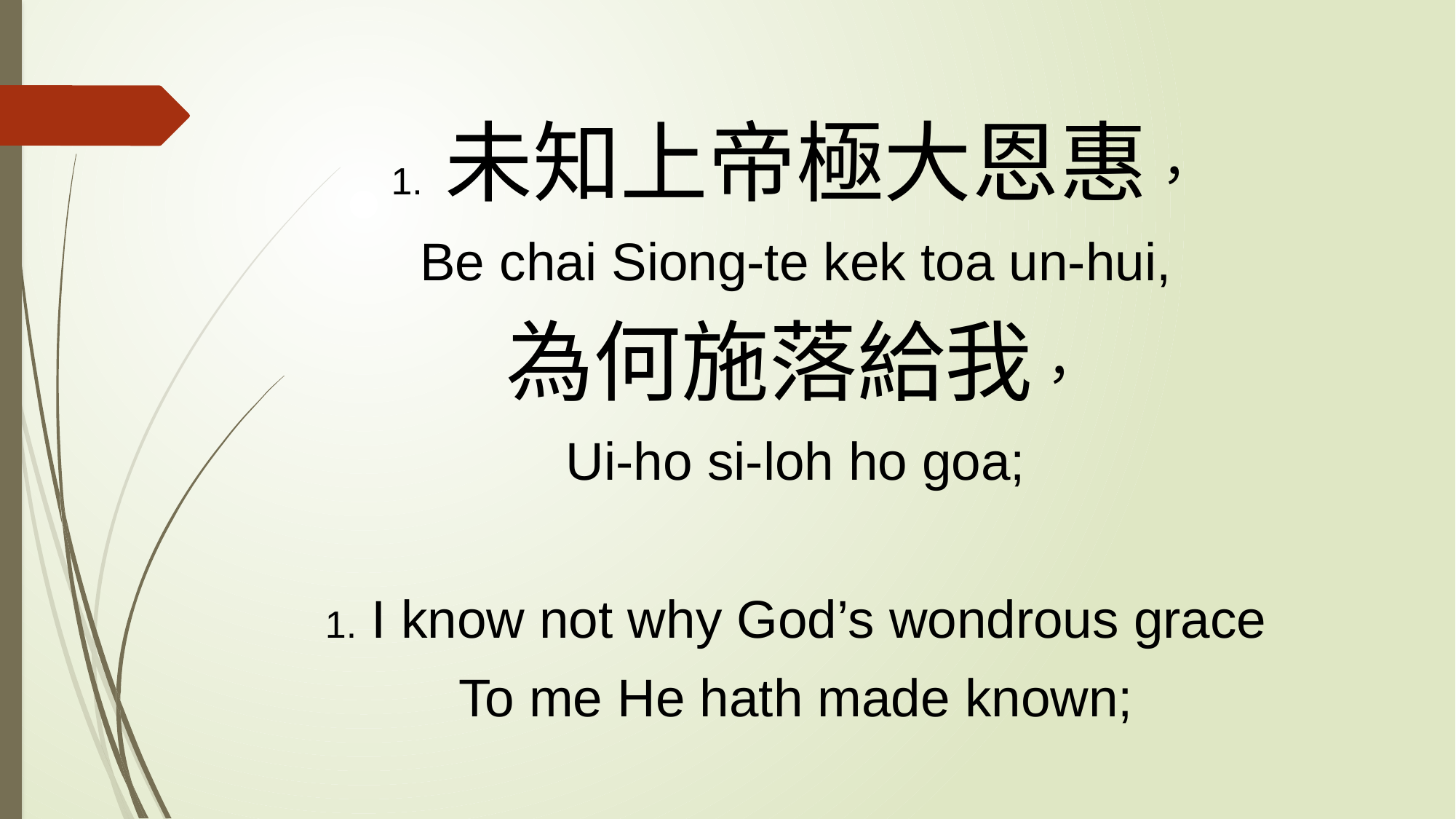

1. 未知上帝極大恩惠，
Be chai Siong-te kek toa un-hui,
為何施落給我，
Ui-ho si-loh ho goa;

1. I know not why God’s wondrous grace
To me He hath made known;